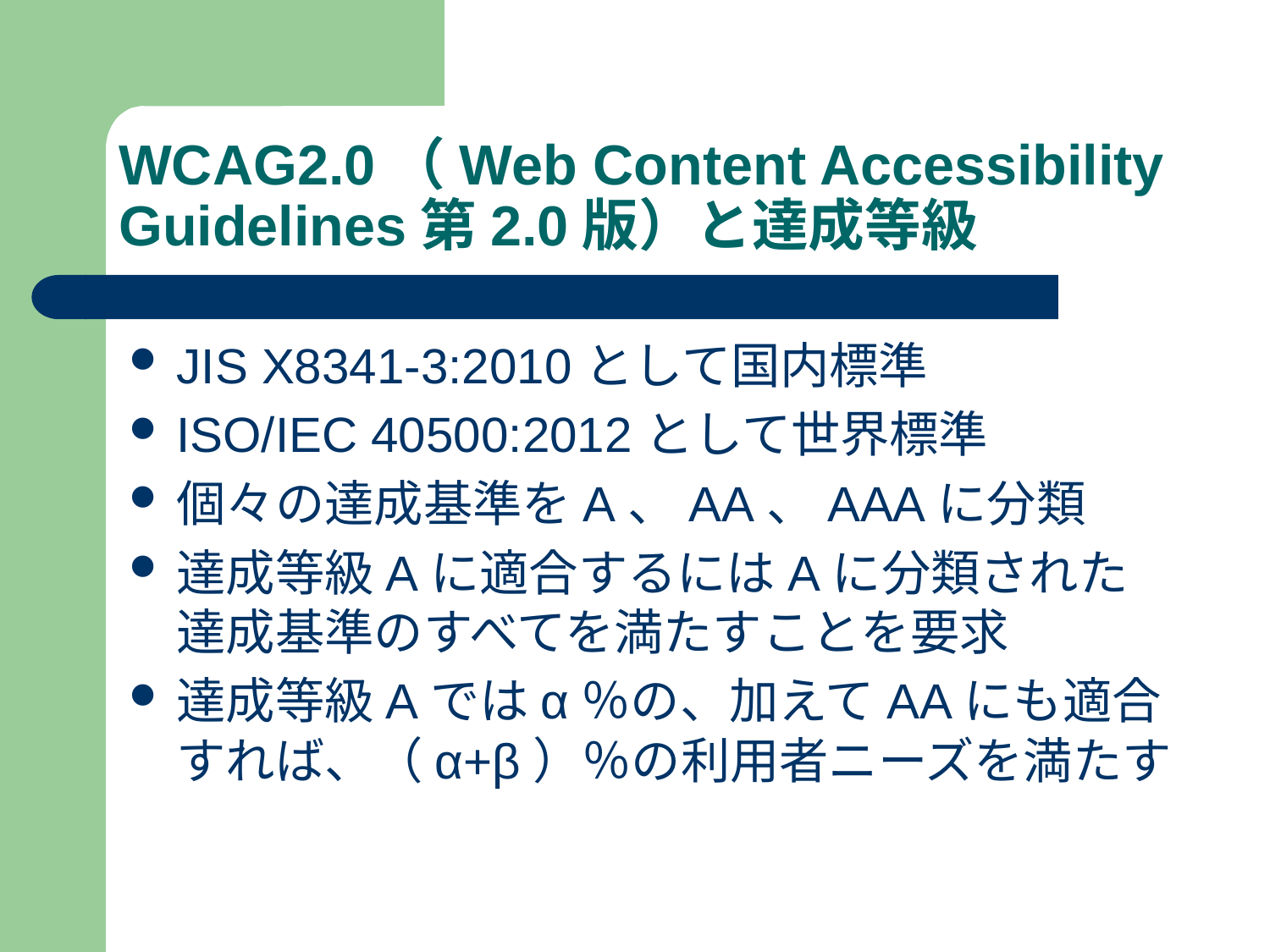

# WCAG2.0（Web Content Accessibility Guidelines第2.0版）と達成等級
JIS X8341-3:2010として国内標準
ISO/IEC 40500:2012として世界標準
個々の達成基準をA、AA、AAAに分類
達成等級Aに適合するにはAに分類された達成基準のすべてを満たすことを要求
達成等級Aではα％の、加えてAAにも適合すれば、（α+β）％の利用者ニーズを満たす